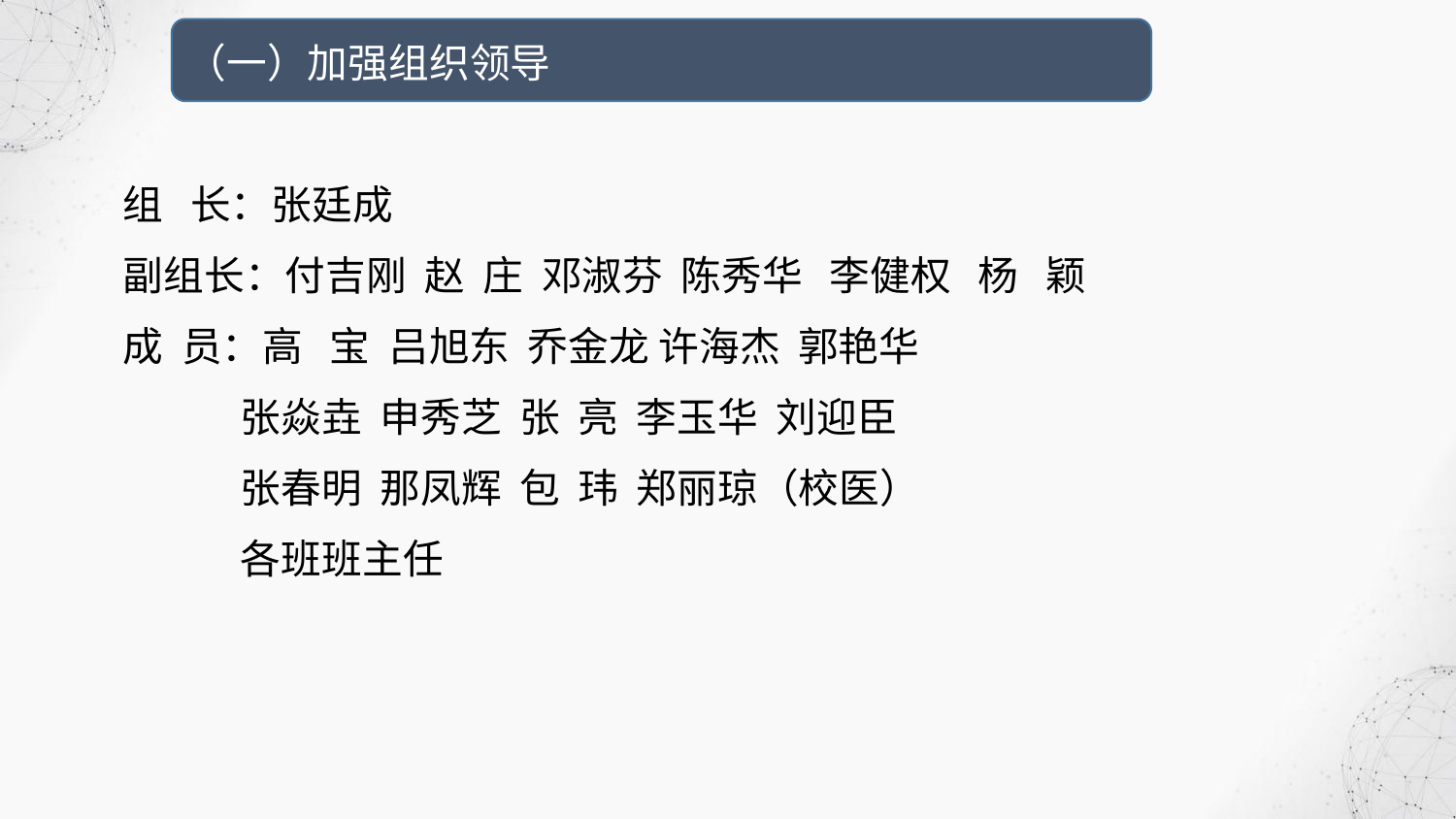

（一）加强组织领导
组   长：张廷成
副组长：付吉刚  赵  庄  邓淑芬  陈秀华   李健权   杨   颖
成  员：高   宝  吕旭东  乔金龙 许海杰  郭艳华
            张焱垚  申秀芝  张  亮  李玉华  刘迎臣
            张春明  那凤辉  包  玮  郑丽琼（校医）
            各班班主任